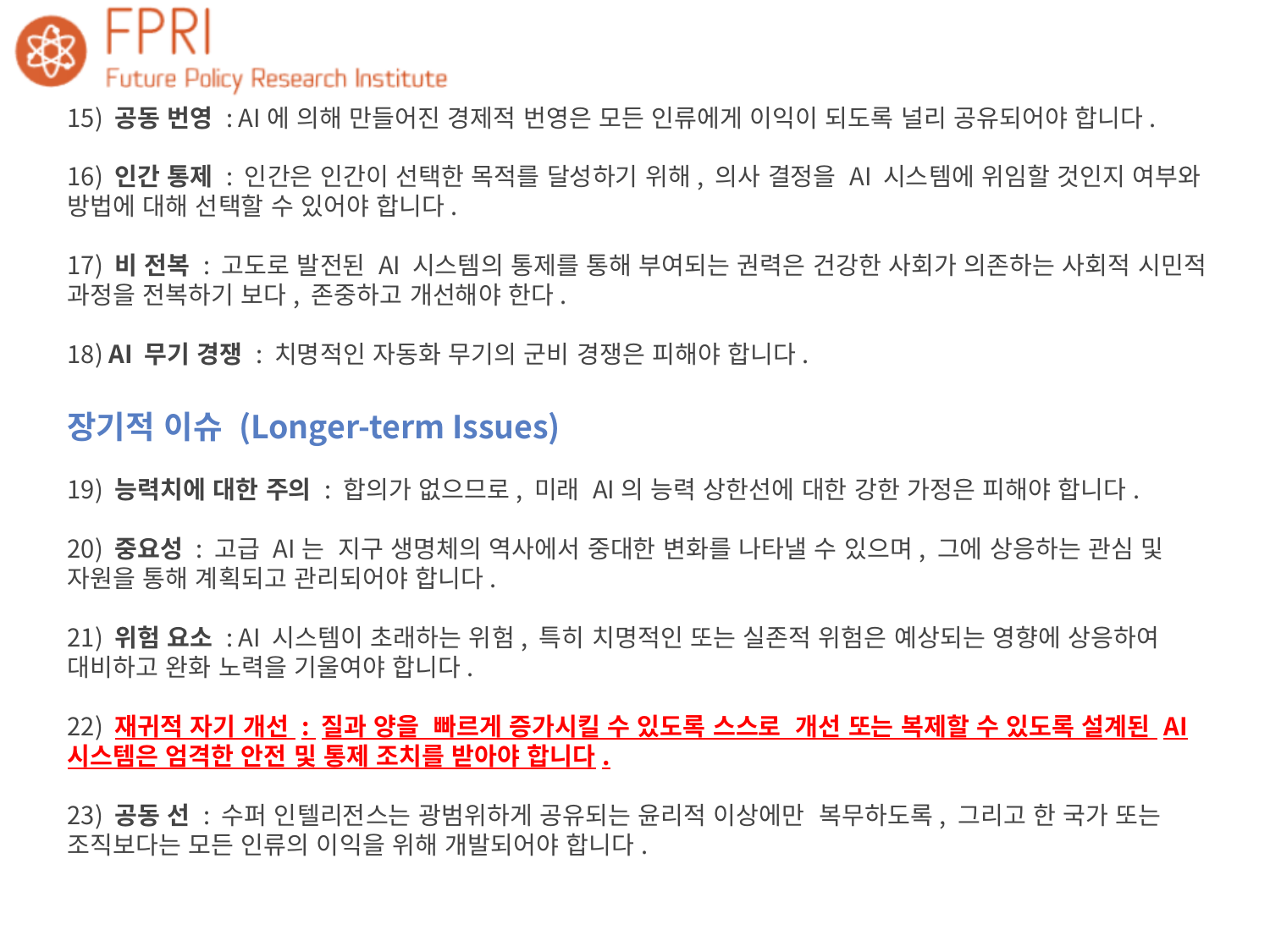

15) 공동 번영 : AI에 의해 만들어진 경제적 번영은 모든 인류에게 이익이 되도록 널리 공유되어야 합니다.

16) 인간 통제 : 인간은 인간이 선택한 목적를 달성하기 위해, 의사 결정을 AI 시스템에 위임할 것인지 여부와 방법에 대해 선택할 수 있어야 합니다.

17) 비 전복 : 고도로 발전된 AI 시스템의 통제를 통해 부여되는 권력은 건강한 사회가 의존하는 사회적 시민적 과정을 전복하기 보다, 존중하고 개선해야 한다.

18) AI 무기 경쟁 : 치명적인 자동화 무기의 군비 경쟁은 피해야 합니다.

장기적 이슈 (Longer-term Issues)

19) 능력치에 대한 주의 : 합의가 없으므로, 미래 AI의 능력 상한선에 대한 강한 가정은 피해야 합니다.

20) 중요성 : 고급 AI는  지구 생명체의 역사에서 중대한 변화를 나타낼 수 있으며, 그에 상응하는 관심 및 자원을 통해 계획되고 관리되어야 합니다.

21) 위험 요소 : AI 시스템이 초래하는 위험, 특히 치명적인 또는 실존적 위험은 예상되는 영향에 상응하여 대비하고 완화 노력을 기울여야 합니다.

22) 재귀적 자기 개선 : 질과 양을  빠르게 증가시킬 수 있도록 스스로  개선 또는 복제할 수 있도록 설계된 AI 시스템은 엄격한 안전 및 통제 조치를 받아야 합니다.

23) 공동 선 : 수퍼 인텔리전스는 광범위하게 공유되는 윤리적 이상에만  복무하도록, 그리고 한 국가 또는 조직보다는 모든 인류의 이익을 위해 개발되어야 합니다.